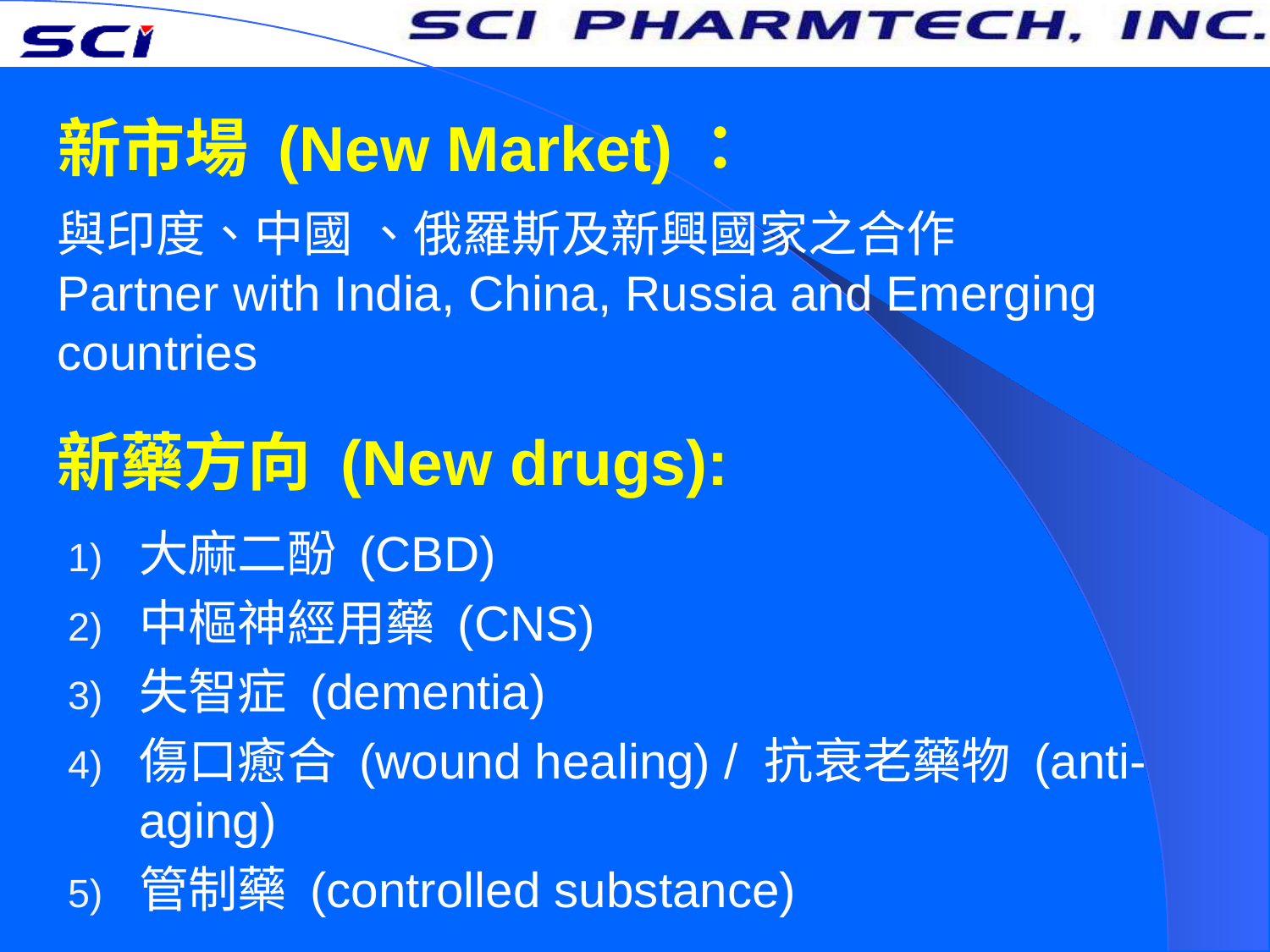

# 新市場 (New Market)：
與印度、中國 、俄羅斯及新興國家之合作
Partner with India, China, Russia and Emerging countries
新藥方向 (New drugs):
大麻二酚 (CBD)
中樞神經用藥 (CNS)
失智症 (dementia)
傷口癒合 (wound healing) / 抗衰老藥物 (anti-aging)
管制藥 (controlled substance)